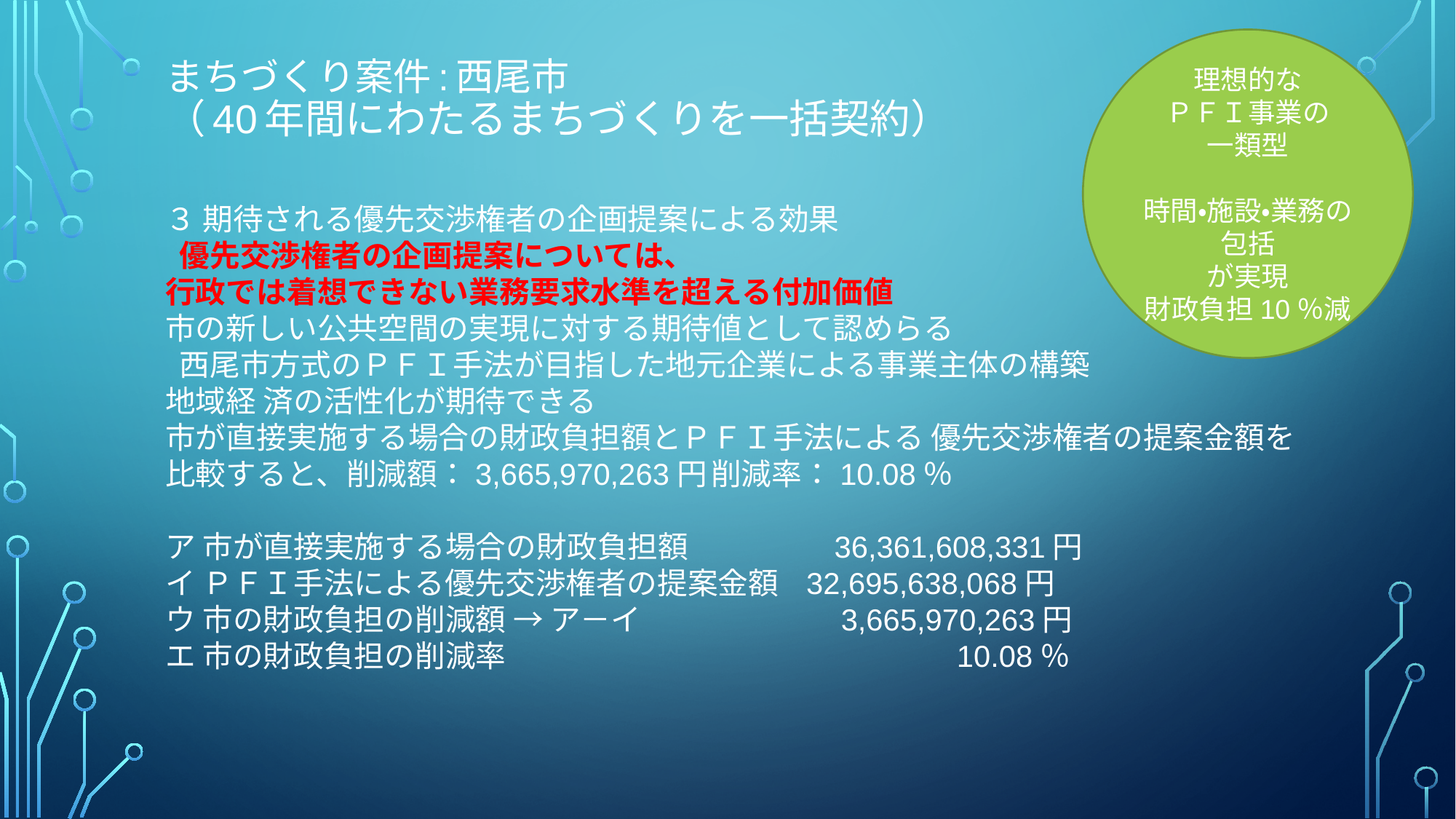

理想的な
ＰＦＩ事業の
一類型

時間・施設・業務の包括
が実現
財政負担10％減
まちづくり案件:西尾市
（40年間にわたるまちづくりを一括契約）
３ 期待される優先交渉権者の企画提案による効果
 優先交渉権者の企画提案については、
行政では着想できない業務要求水準を超える付加価値
市の新しい公共空間の実現に対する期待値として認めらる
 西尾市方式のＰＦＩ手法が目指した地元企業による事業主体の構築
地域経 済の活性化が期待できる
市が直接実施する場合の財政負担額とＰＦＩ手法による 優先交渉権者の提案金額を比較すると、削減額：3,665,970,263円	削減率：10.08％

ア 市が直接実施する場合の財政負担額		 36,361,608,331円
イ ＰＦＩ手法による優先交渉権者の提案金額   32,695,638,068円
ウ 市の財政負担の削減額 → ア－イ		  3,665,970,263円
エ 市の財政負担の削減率				   10.08％